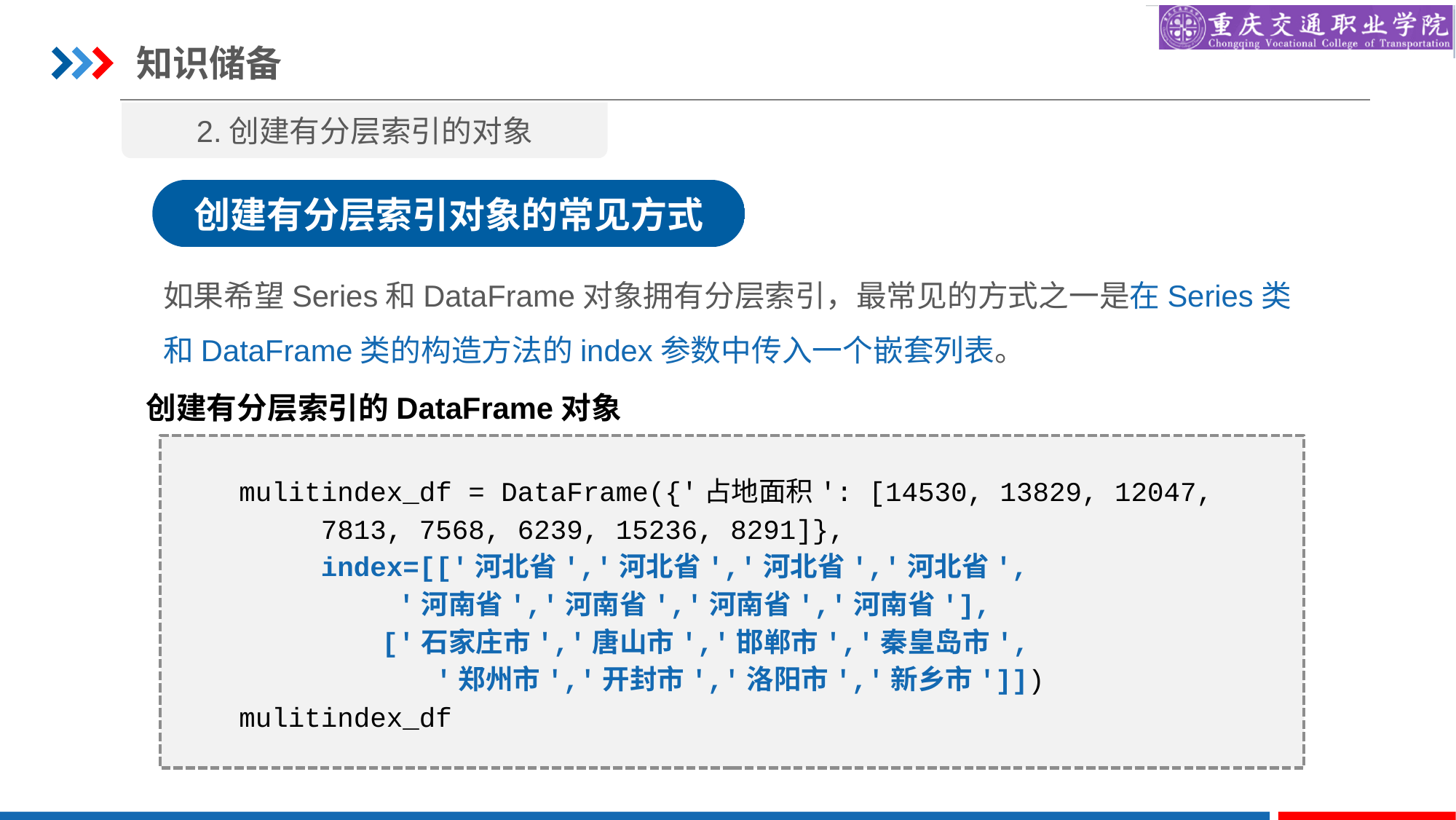

知识储备

2.创建有分层索引的对象
创建有分层索引对象的常见方式
如果希望Series和DataFrame对象拥有分层索引，最常见的方式之一是在Series类和DataFrame类的构造方法的index参数中传入一个嵌套列表。
创建有分层索引的DataFrame对象

mulitindex_df = DataFrame({'占地面积': [14530, 13829, 12047,
     7813, 7568, 6239, 15236, 8291]},
     index=[['河北省','河北省','河北省','河北省',
	     '河南省','河南省','河南省','河南省'],
	    ['石家庄市','唐山市','邯郸市','秦皇岛市',
            '郑州市','开封市','洛阳市','新乡市']])
mulitindex_df